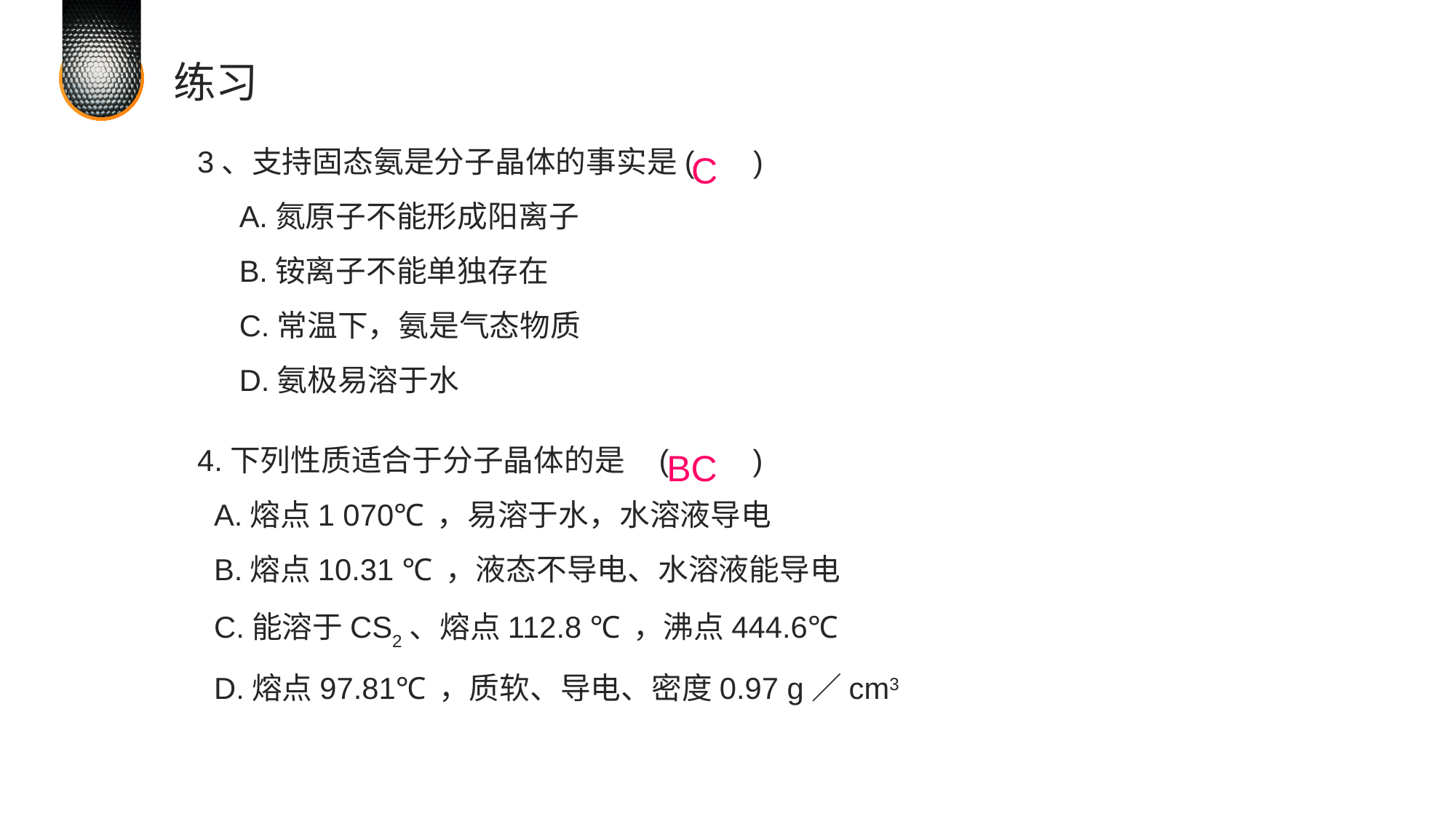

练习
3、支持固态氨是分子晶体的事实是(       )
     A.氮原子不能形成阳离子
     B.铵离子不能单独存在
     C.常温下，氨是气态物质
     D.氨极易溶于水
C
BC
4.下列性质适合于分子晶体的是    (          )
  A.熔点1 070℃，易溶于水，水溶液导电
  B.熔点10.31 ℃，液态不导电、水溶液能导电
  C.能溶于CS2、熔点112.8 ℃，沸点444.6℃
  D.熔点97.81℃，质软、导电、密度0.97 g／cm3